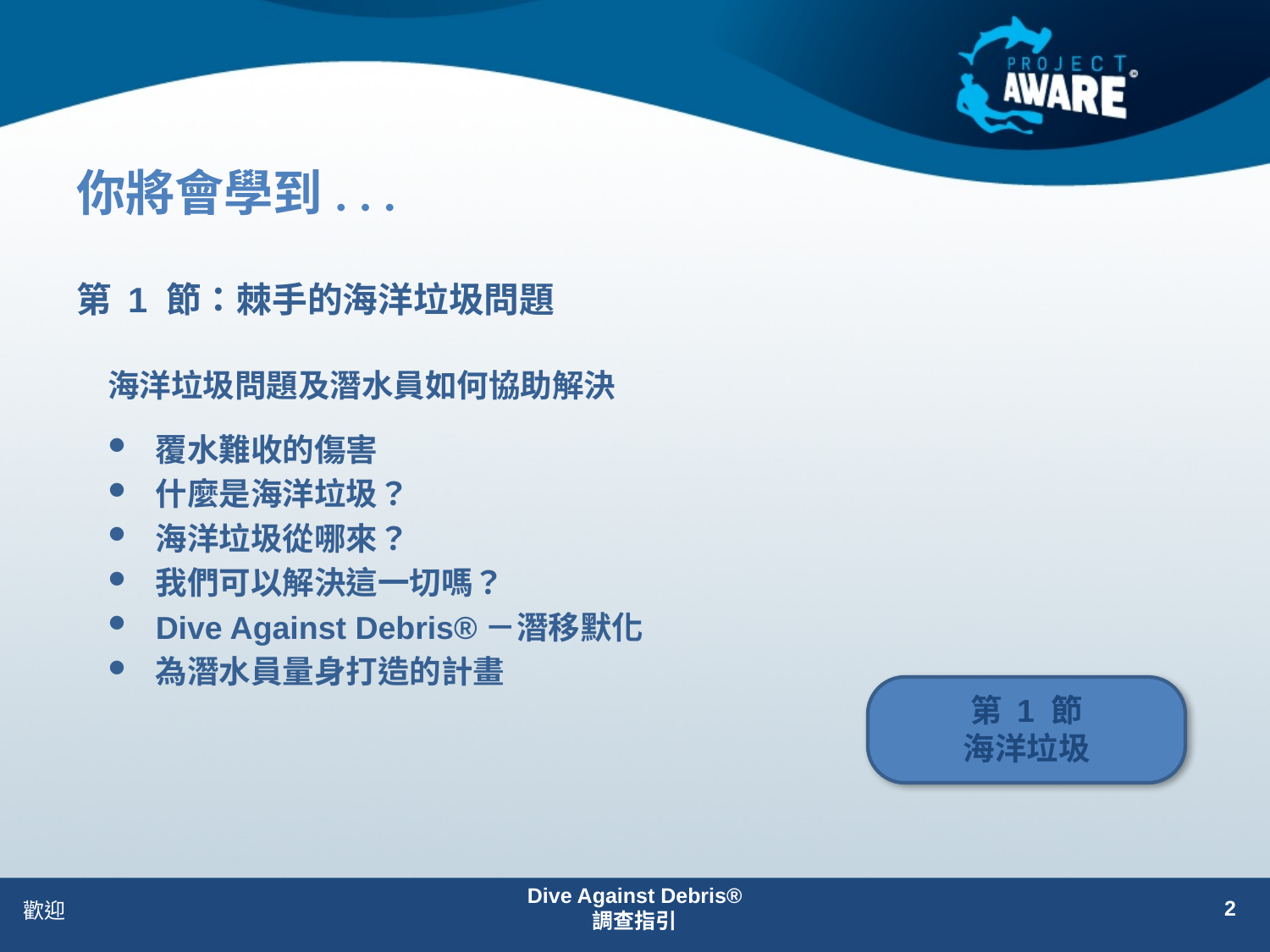

# 你將會學到. . .
第 1 節：棘手的海洋垃圾問題
海洋垃圾問題及潛水員如何協助解決
覆水難收的傷害
什麼是海洋垃圾？
海洋垃圾從哪來？
我們可以解決這一切嗎？
Dive Against Debris®－潛移默化
為潛水員量身打造的計畫

第 1 節
海洋垃圾
2
Dive Against Debris®
調查指引
歡迎